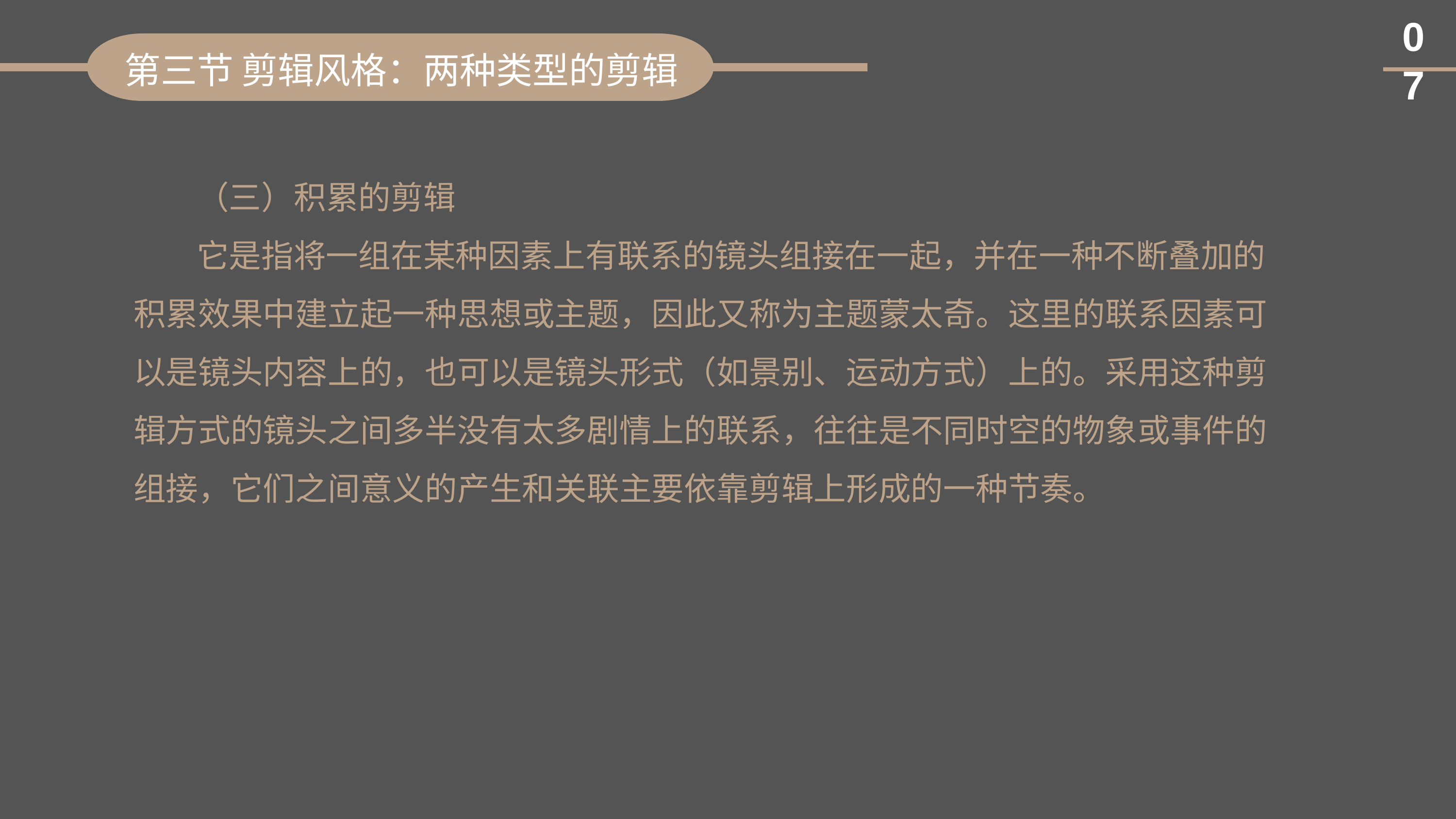

07

第三节 剪辑风格：两种类型的剪辑

（三）积累的剪辑
它是指将一组在某种因素上有联系的镜头组接在一起，并在一种不断叠加的积累效果中建立起一种思想或主题，因此又称为主题蒙太奇。这里的联系因素可以是镜头内容上的，也可以是镜头形式（如景别、运动方式）上的。采用这种剪辑方式的镜头之间多半没有太多剧情上的联系，往往是不同时空的物象或事件的组接，它们之间意义的产生和关联主要依靠剪辑上形成的一种节奏。